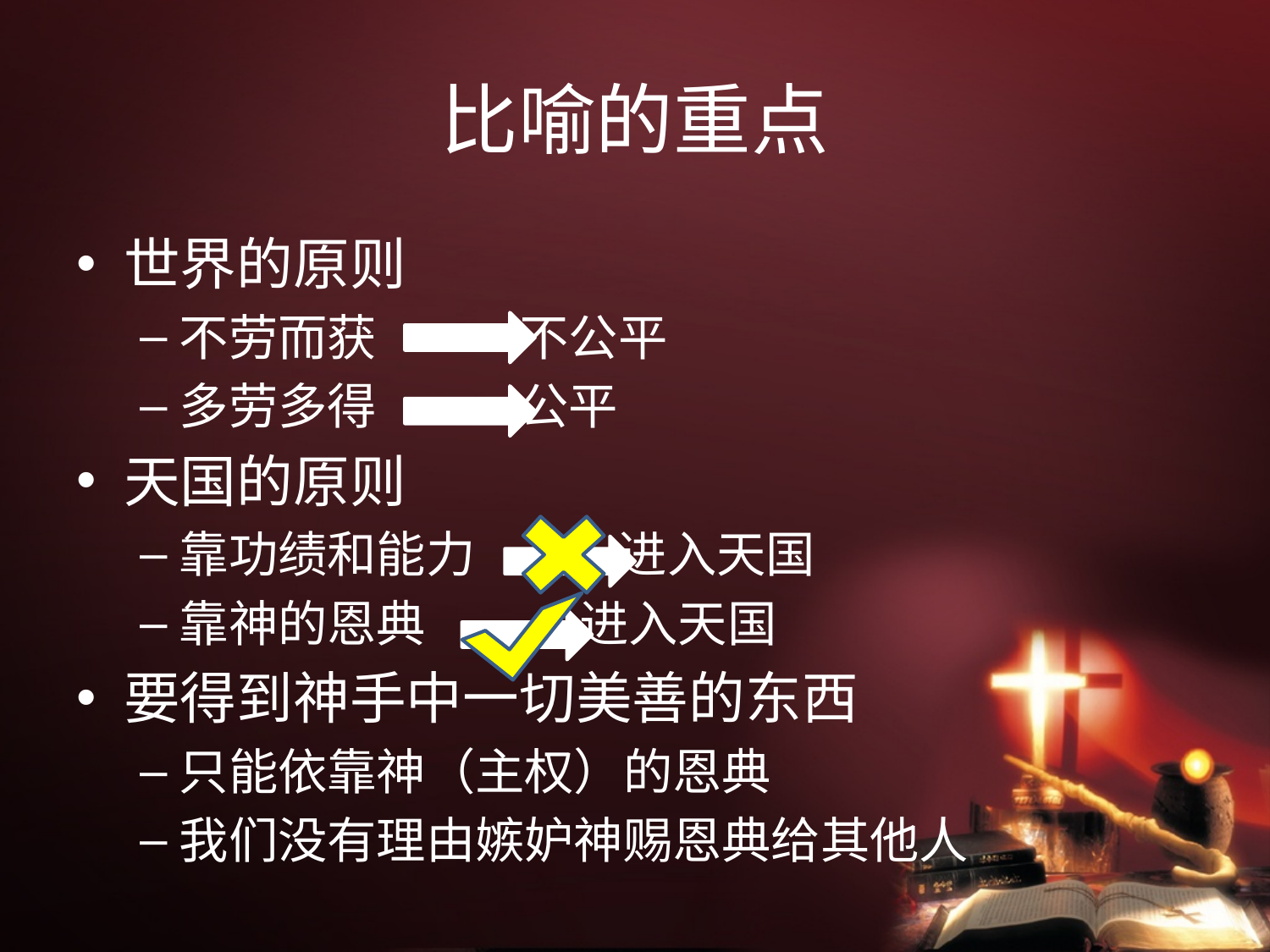

# 比喻的重点
世界的原则
不劳而获             不公平
多劳多得             公平
天国的原则
靠功绩和能力             进入天国
靠神的恩典              进入天国
要得到神手中一切美善的东西
只能依靠神（主权）的恩典
我们没有理由嫉妒神赐恩典给其他人